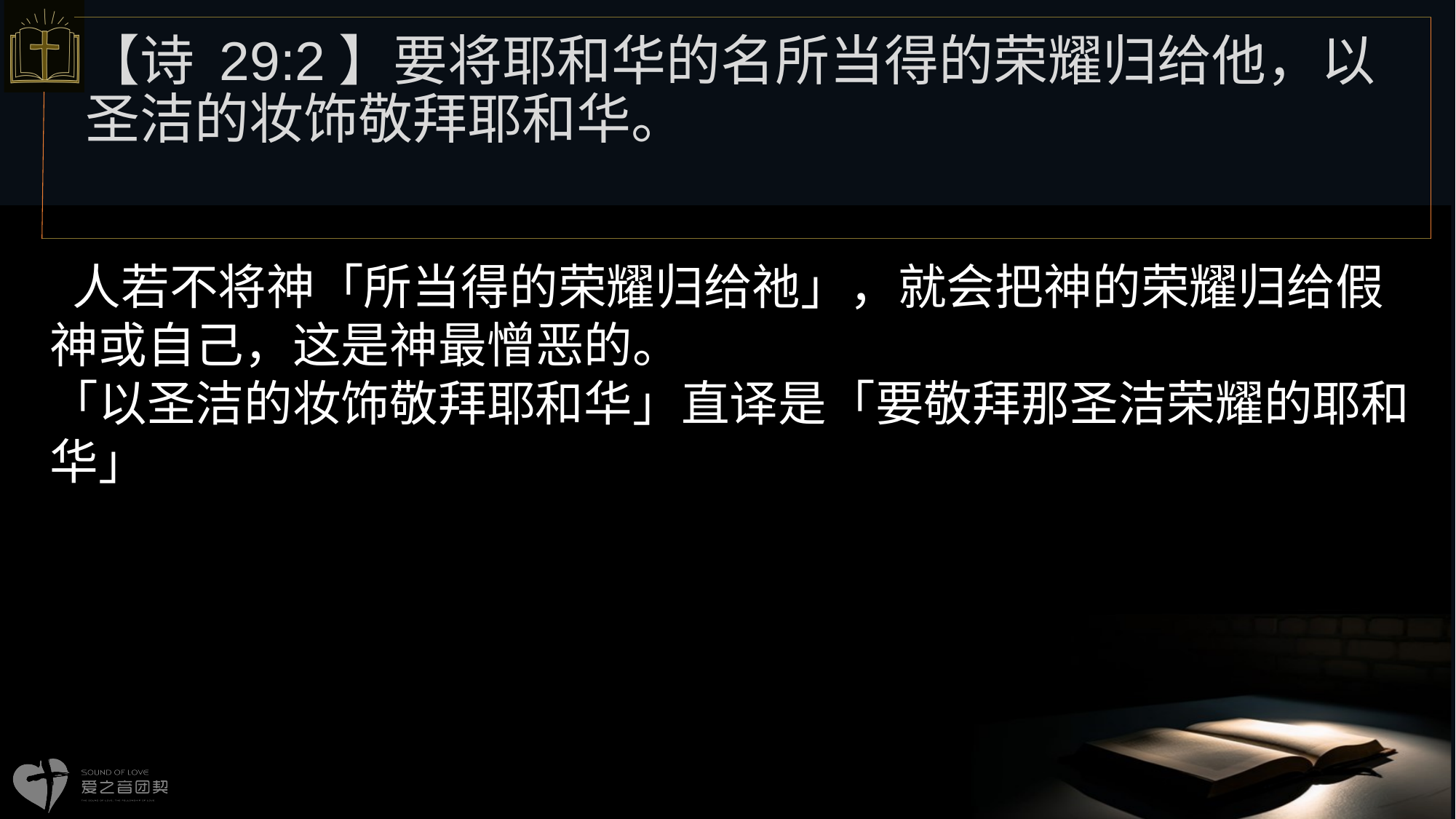

【诗 29:2】要将耶和华的名所当得的荣耀归给他，以圣洁的妆饰敬拜耶和华。
# 人若不将神「所当得的荣耀归给祂」，就会把神的荣耀归给假神或自己，这是神最憎恶的。 「以圣洁的妆饰敬拜耶和华」直译是「要敬拜那圣洁荣耀的耶和华」